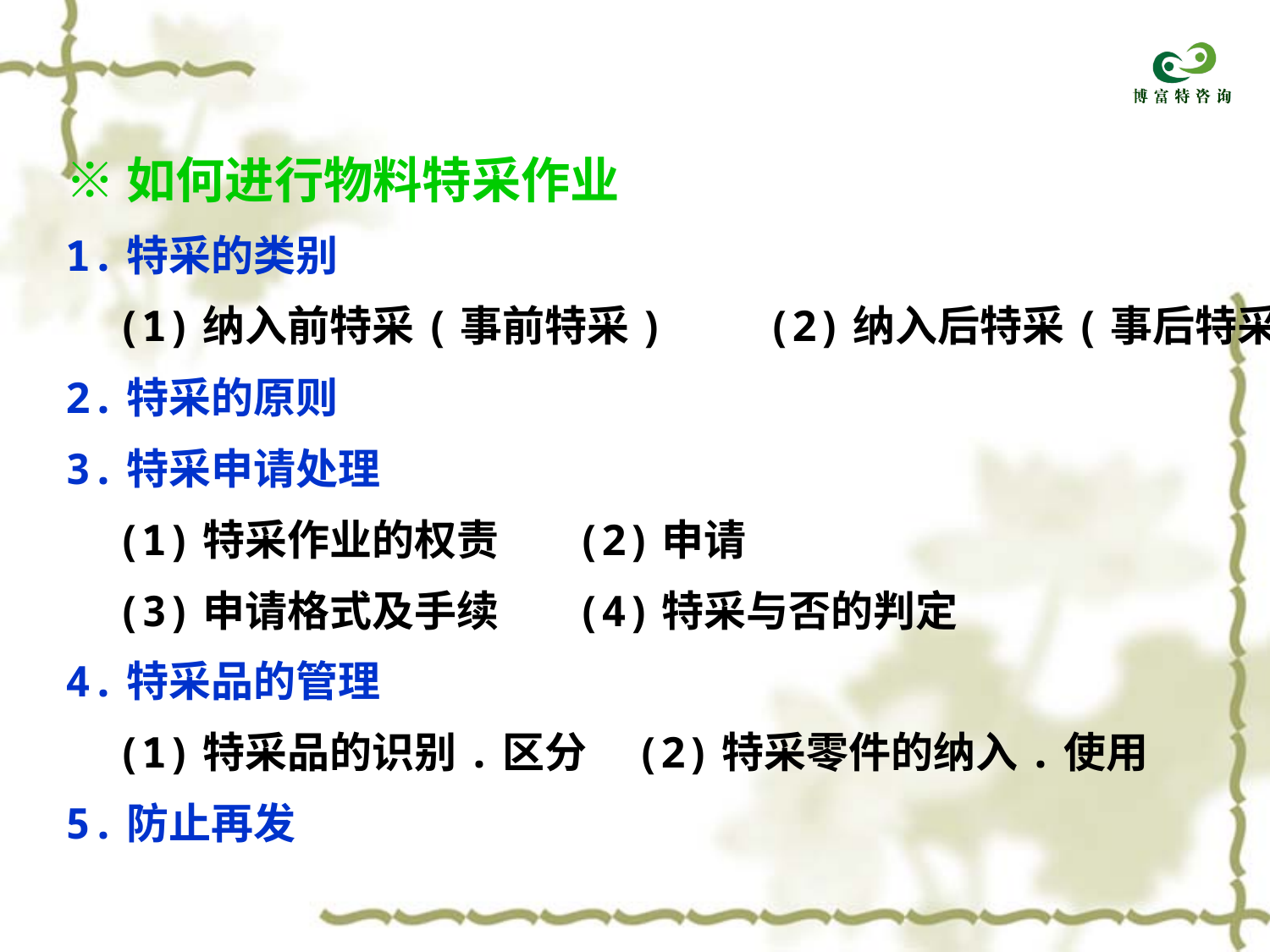

※如何进行物料特采作业
1.特采的类别
  (1)纳入前特采(事前特采)    (2)纳入后特采(事后特采)
2.特采的原则
3.特采申请处理
  (1)特采作业的权责       (2)申请
  (3)申请格式及手续       (4)特采与否的判定
4.特采品的管理
  (1)特采品的识别.区分    (2)特采零件的纳入.使用
5.防止再发